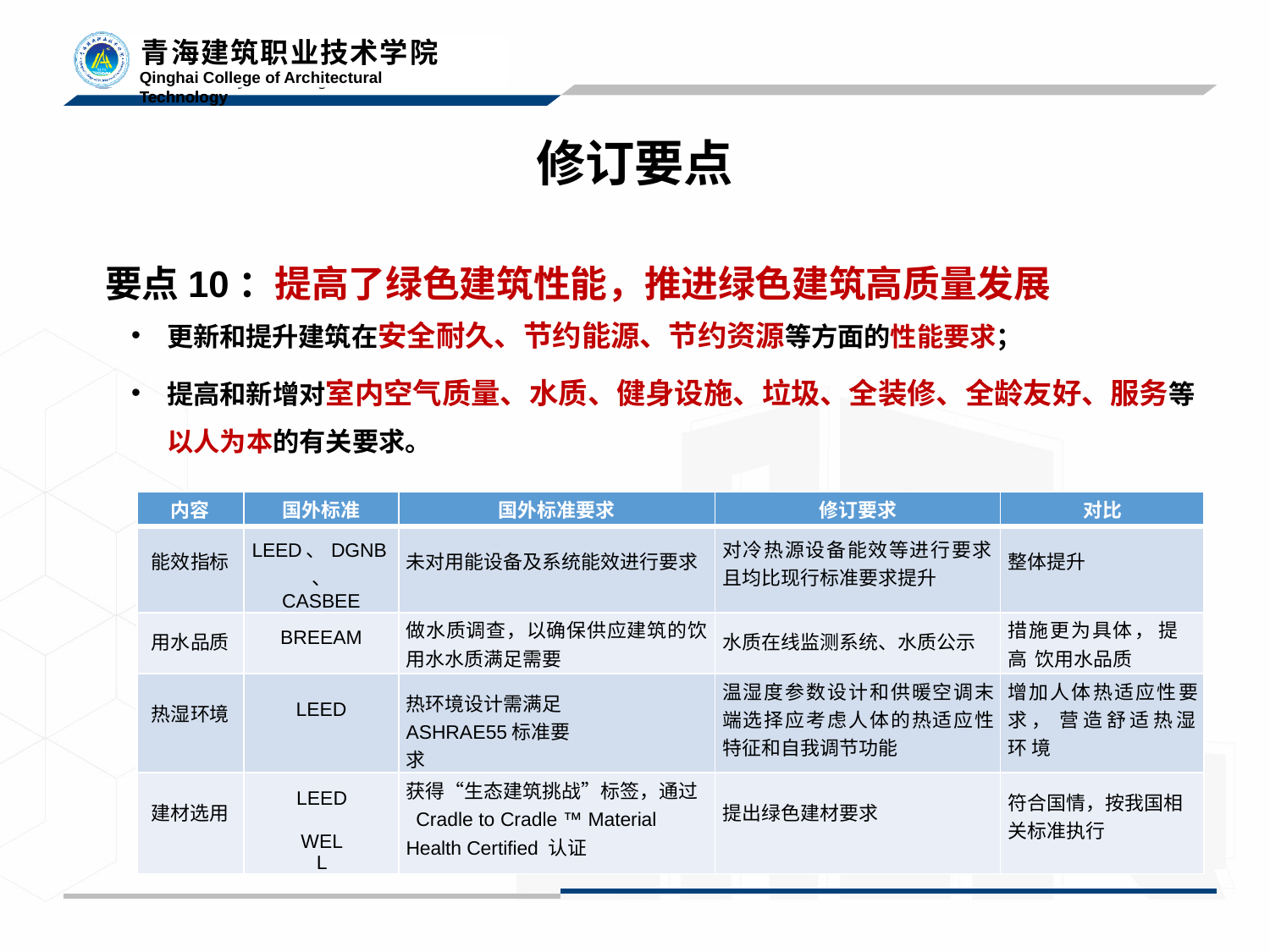

# 修订要点
要点10：提高了绿色建筑性能，推进绿色建筑高质量发展
更新和提升建筑在安全耐久、节约能源、节约资源等方面的性能要求；
提高和新增对室内空气质量、水质、健身设施、垃圾、全装修、全龄友好、服务等 以人为本的有关要求。
| 内容 | 国外标准 | 国外标准要求 | 修订要求 | 对比 |
| --- | --- | --- | --- | --- |
| 能效指标 | LEED、DGNB、 CASBEE | 未对用能设备及系统能效进行要求 | 对冷热源设备能效等进行要求 且均比现行标准要求提升 | 整体提升 |
| 用水品质 | BREEAM | 做水质调查，以确保供应建筑的饮 用水水质满足需要 | 水质在线监测系统、水质公示 | 措施更为具体， 提高 饮用水品质 |
| 热湿环境 | LEED | 热环境设计需满足 ASHRAE55标准要求 | 温湿度参数设计和供暖空调末 端选择应考虑人体的热适应性 特征和自我调节功能 | 增加人体热适应性要 求， 营造舒适热湿环 境 |
| 建材选用 | LEED WELL | 获得“生态建筑挑战”标签，通过 Cradle to Cradle ™ Material Health Certified 认证 | 提出绿色建材要求 | 符合国情，按我国相 关标准执行 |